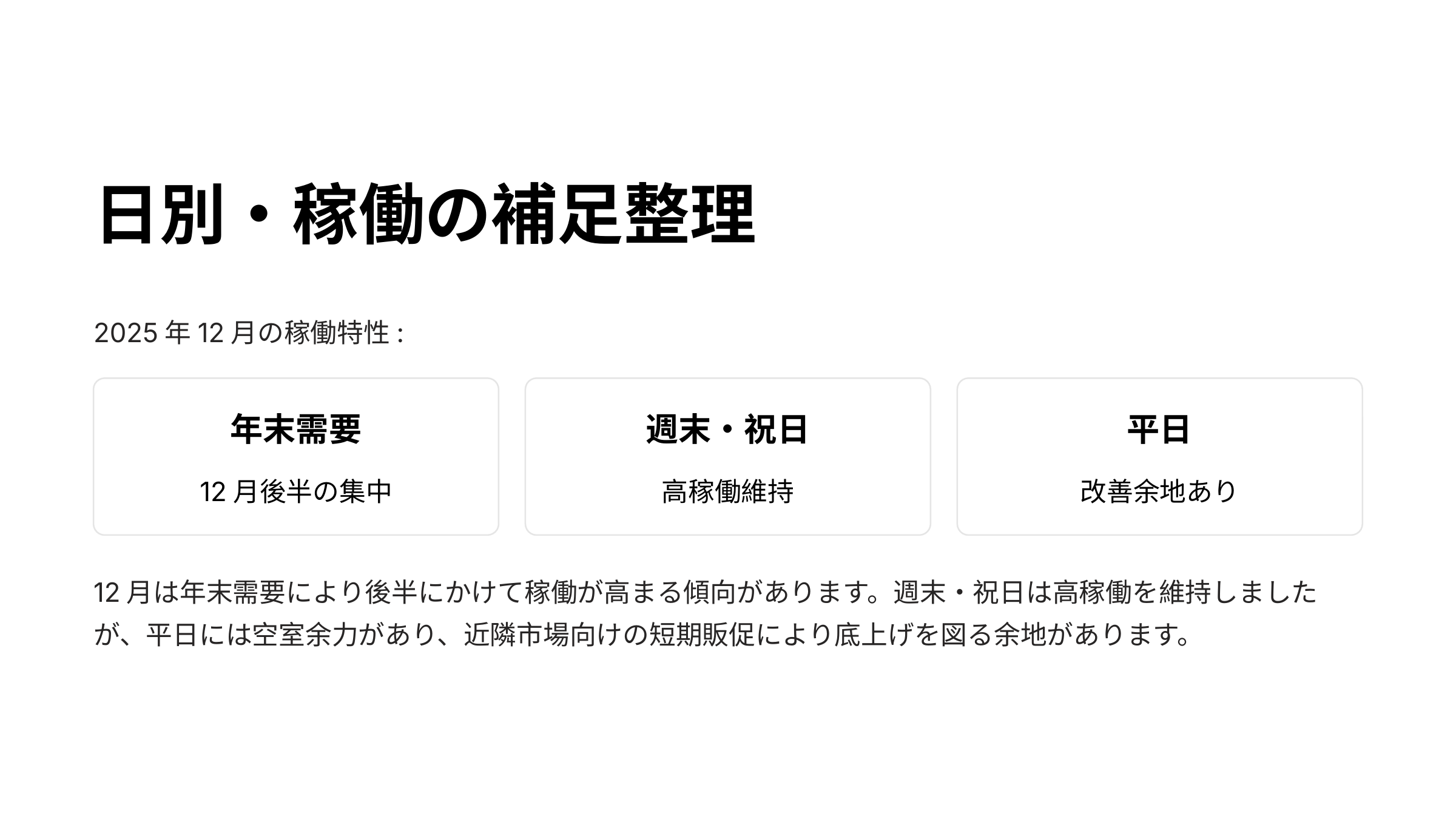

日別・稼働の補足整理
2025年12月の稼働特性:

年末需要
週末・祝日
平日
12月後半の集中
高稼働維持
改善余地あり
12月は年末需要により後半にかけて稼働が高まる傾向があります。週末・祝日は高稼働を維持しましたが、平日には空室余力があり、近隣市場向けの短期販促により底上げを図る余地があります。